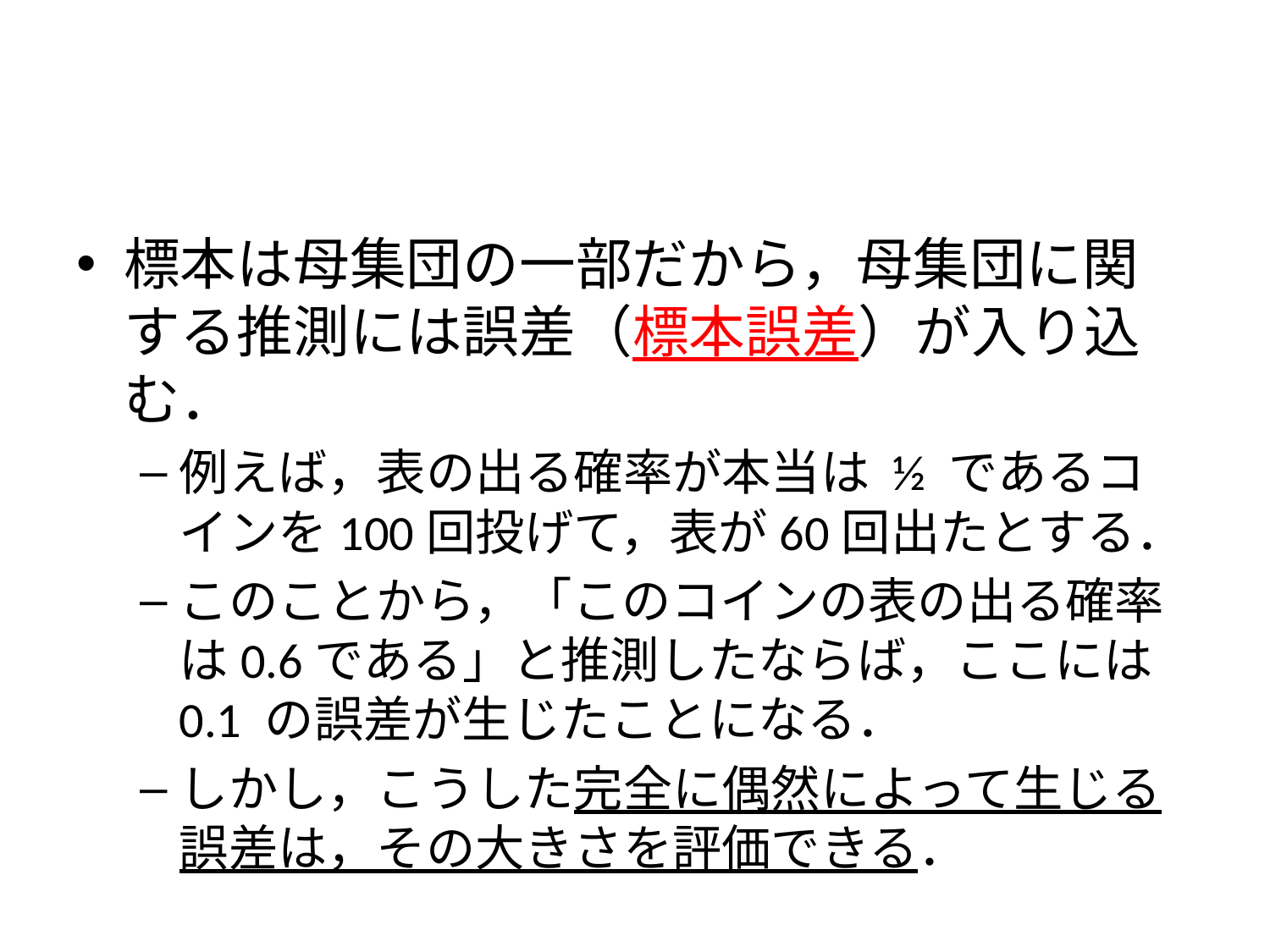

#
標本は母集団の一部だから，母集団に関する推測には誤差（標本誤差）が入り込む．
例えば，表の出る確率が本当は ½ であるコインを100回投げて，表が60回出たとする．
このことから，「このコインの表の出る確率は0.6である」と推測したならば，ここには 0.1 の誤差が生じたことになる．
しかし，こうした完全に偶然によって生じる誤差は，その大きさを評価できる．